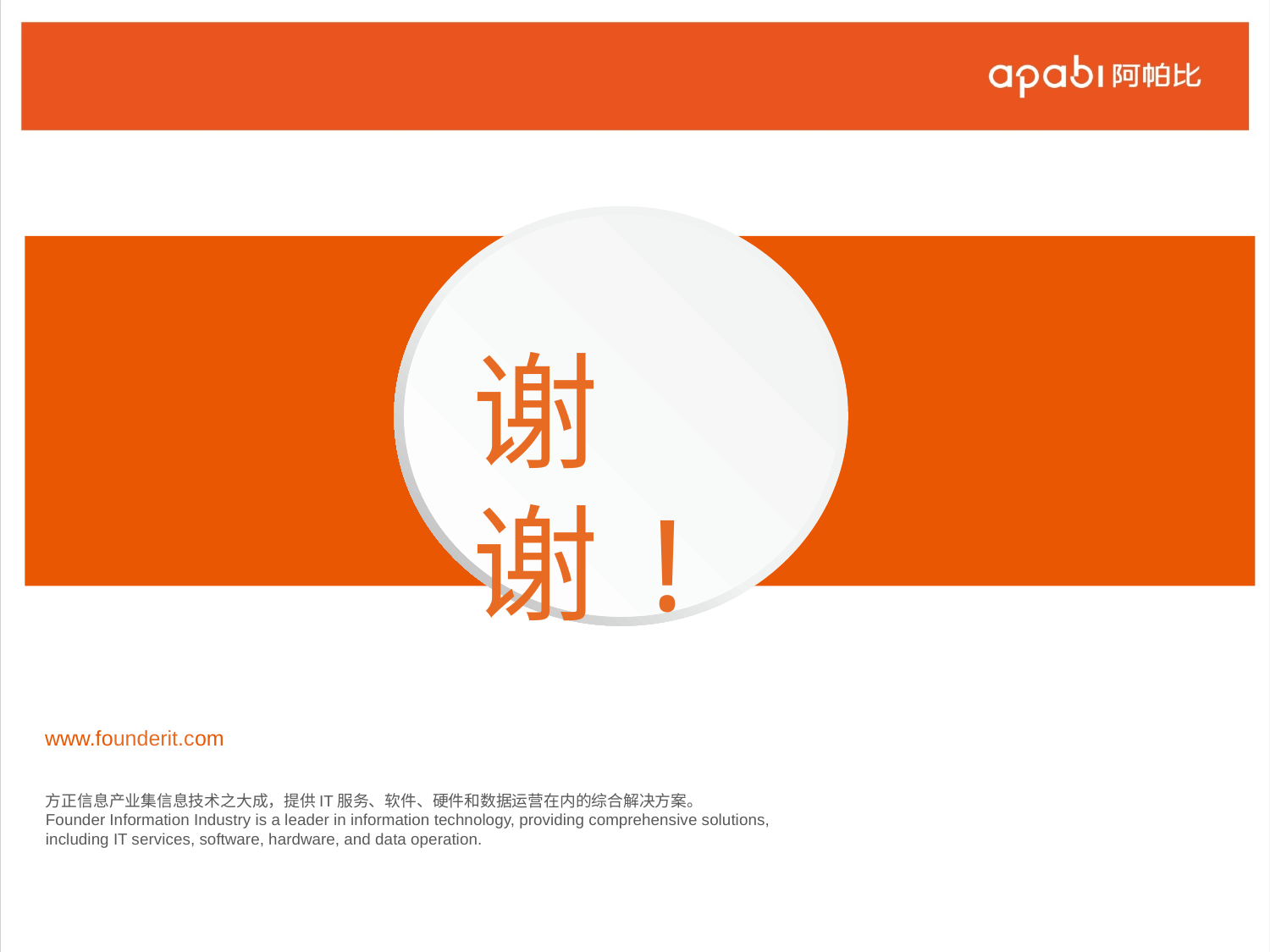

谢谢!
www.founderit.com
方正信息产业集信息技术之大成，提供IT服务、软件、硬件和数据运营在内的综合解决方案。
Founder Information Industry is a leader in information technology, providing comprehensive solutions,
including IT services, software, hardware, and data operation.